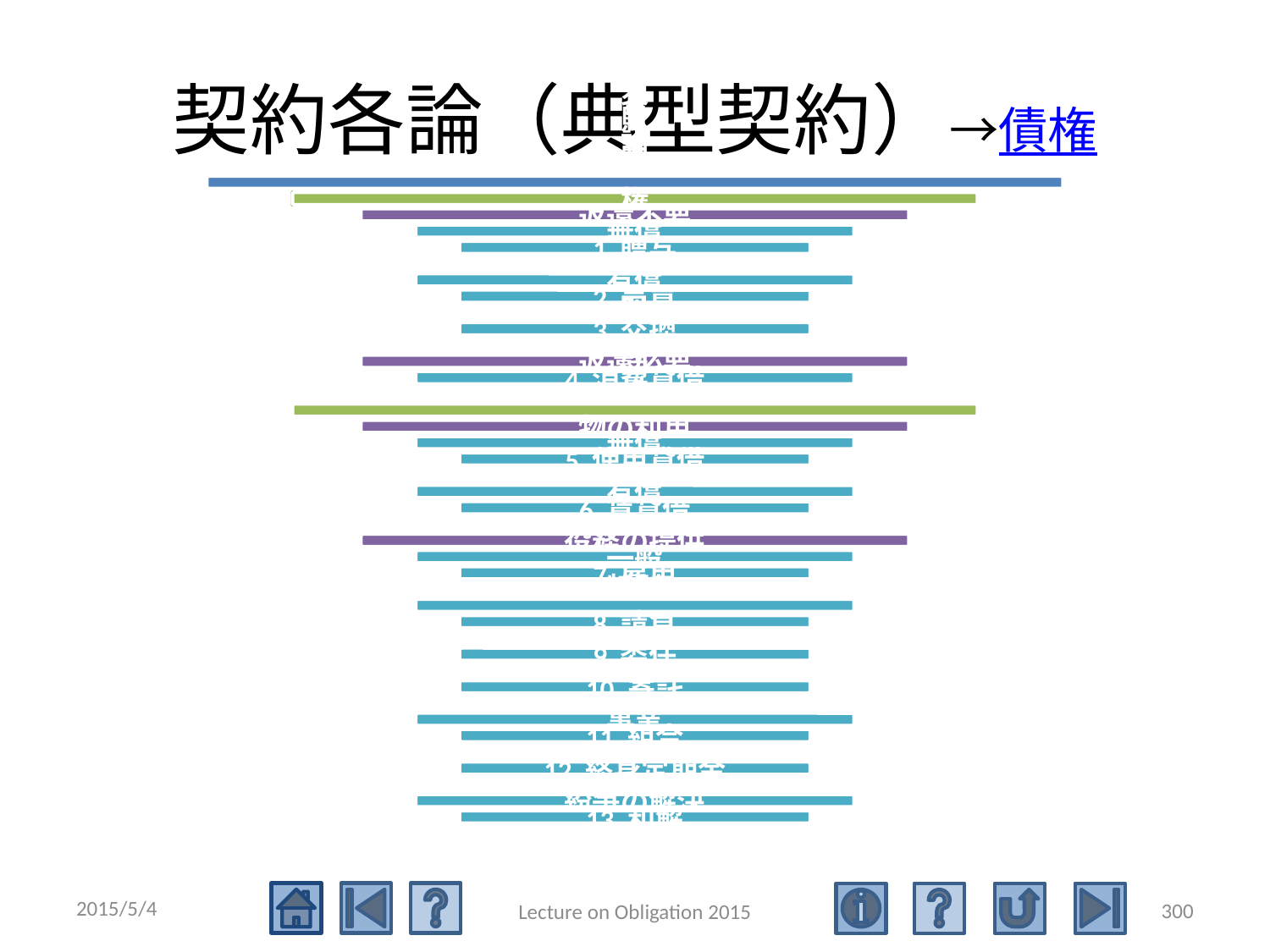

# 契約各論（典型契約）→債権
返還不要
無償
有償
3.交換
返還必要
4.消費貸借
物の利用
無償
有償
役務の提供
一般
8.請負
9.委任
10.寄託
事業
11.組合
12.終身定期金
紛争の解決
13.和解
1.贈与
2.売買
5.使用貸借
6.賃貸借
2015/5/4
300
Lecture on Obligation 2015